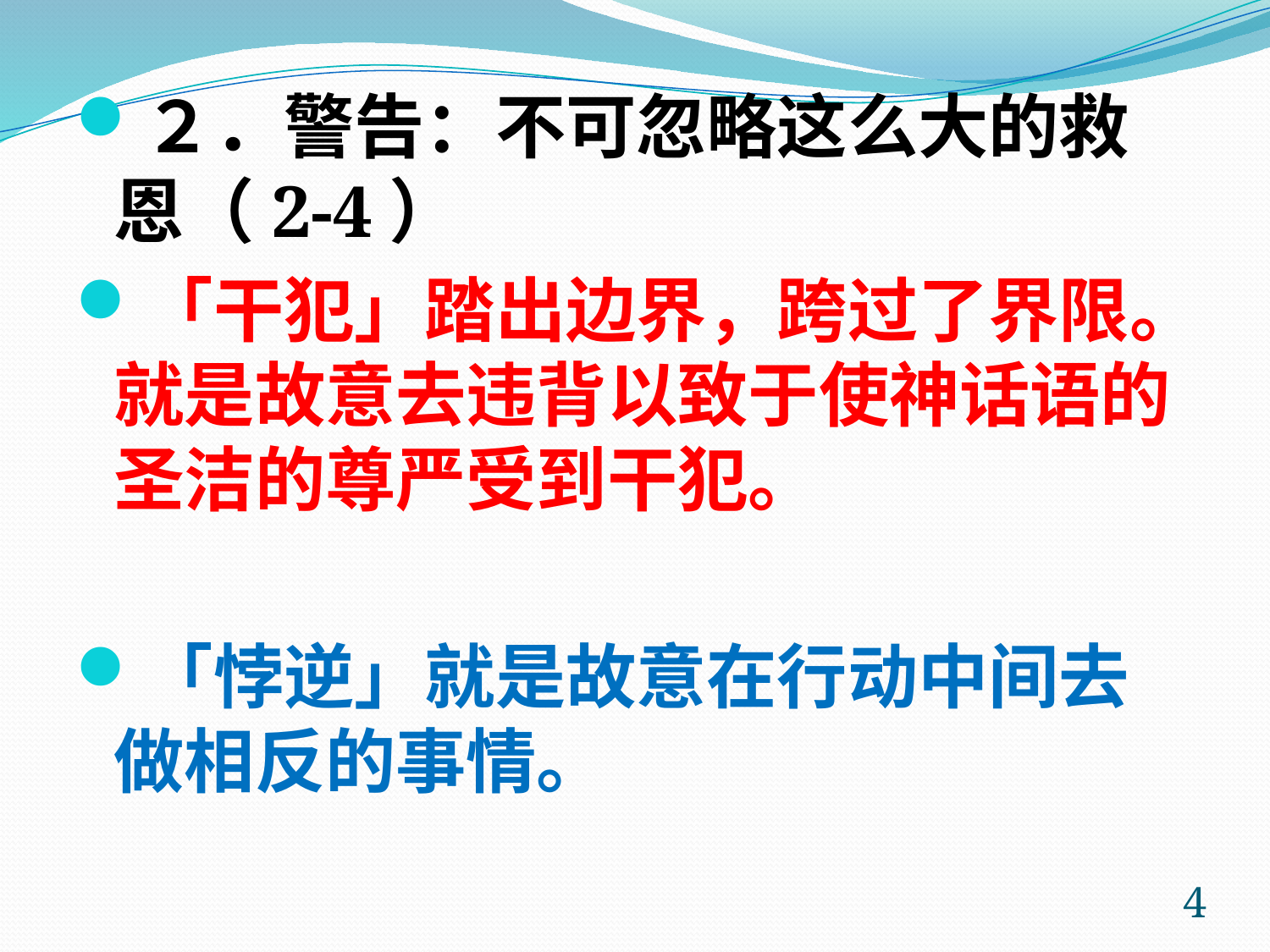

２．警告：不可忽略这么大的救恩（2-4）
「干犯」踏出边界，跨过了界限。就是故意去违背以致于使神话语的圣洁的尊严受到干犯。

「悖逆」就是故意在行动中间去做相反的事情。

4